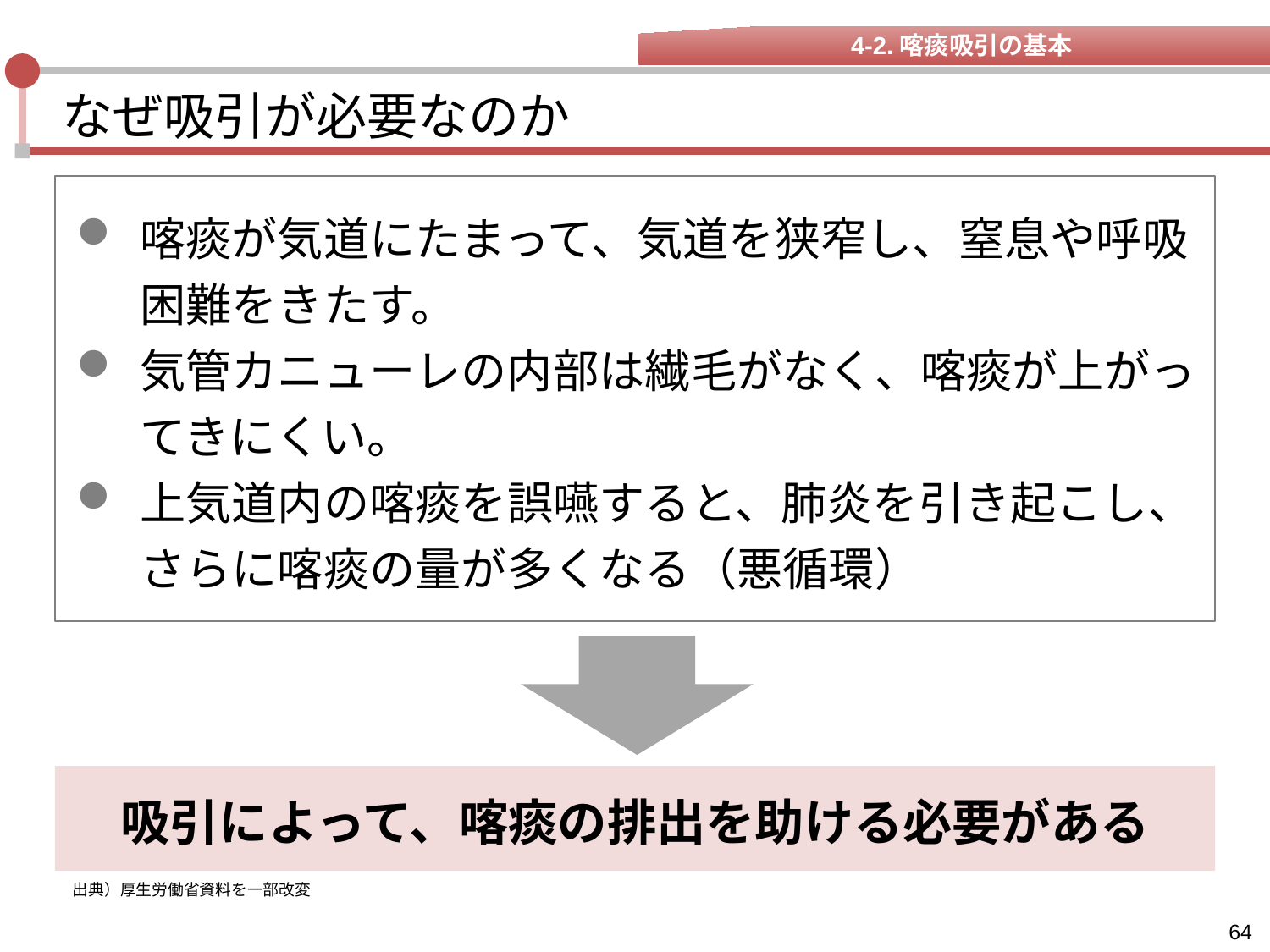

4-2.喀痰吸引の基本
# なぜ吸引が必要なのか

喀痰が気道にたまって、気道を狭窄し、窒息や呼吸困難をきたす。
気管カニューレの内部は繊毛がなく、喀痰が上がってきにくい。
上気道内の喀痰を誤嚥すると、肺炎を引き起こし、さらに喀痰の量が多くなる（悪循環）

吸引によって、喀痰の排出を助ける必要がある
出典）厚生労働省資料を一部改変
64